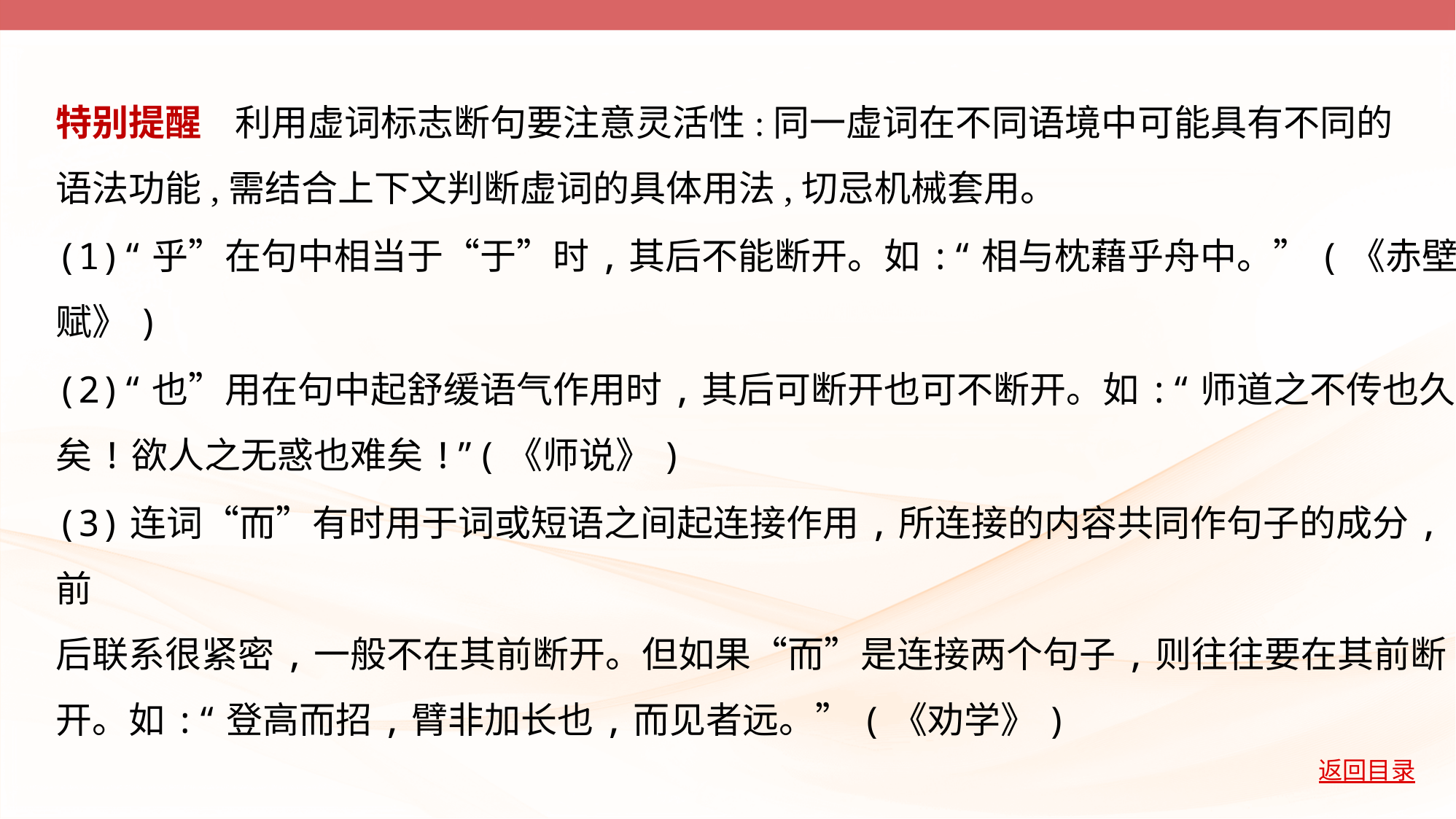

特别提醒    利用虚词标志断句要注意灵活性:同一虚词在不同语境中可能具有不同的
语法功能,需结合上下文判断虚词的具体用法,切忌机械套用。
(1)“乎”在句中相当于“于”时,其后不能断开。如:“相与枕藉乎舟中。”(《赤壁
赋》)
(2)“也”用在句中起舒缓语气作用时,其后可断开也可不断开。如:“师道之不传也久
矣!欲人之无惑也难矣!”(《师说》)
(3)连词“而”有时用于词或短语之间起连接作用,所连接的内容共同作句子的成分,前
后联系很紧密,一般不在其前断开。但如果“而”是连接两个句子,则往往要在其前断
开。如:“登高而招,臂非加长也,而见者远。”(《劝学》)